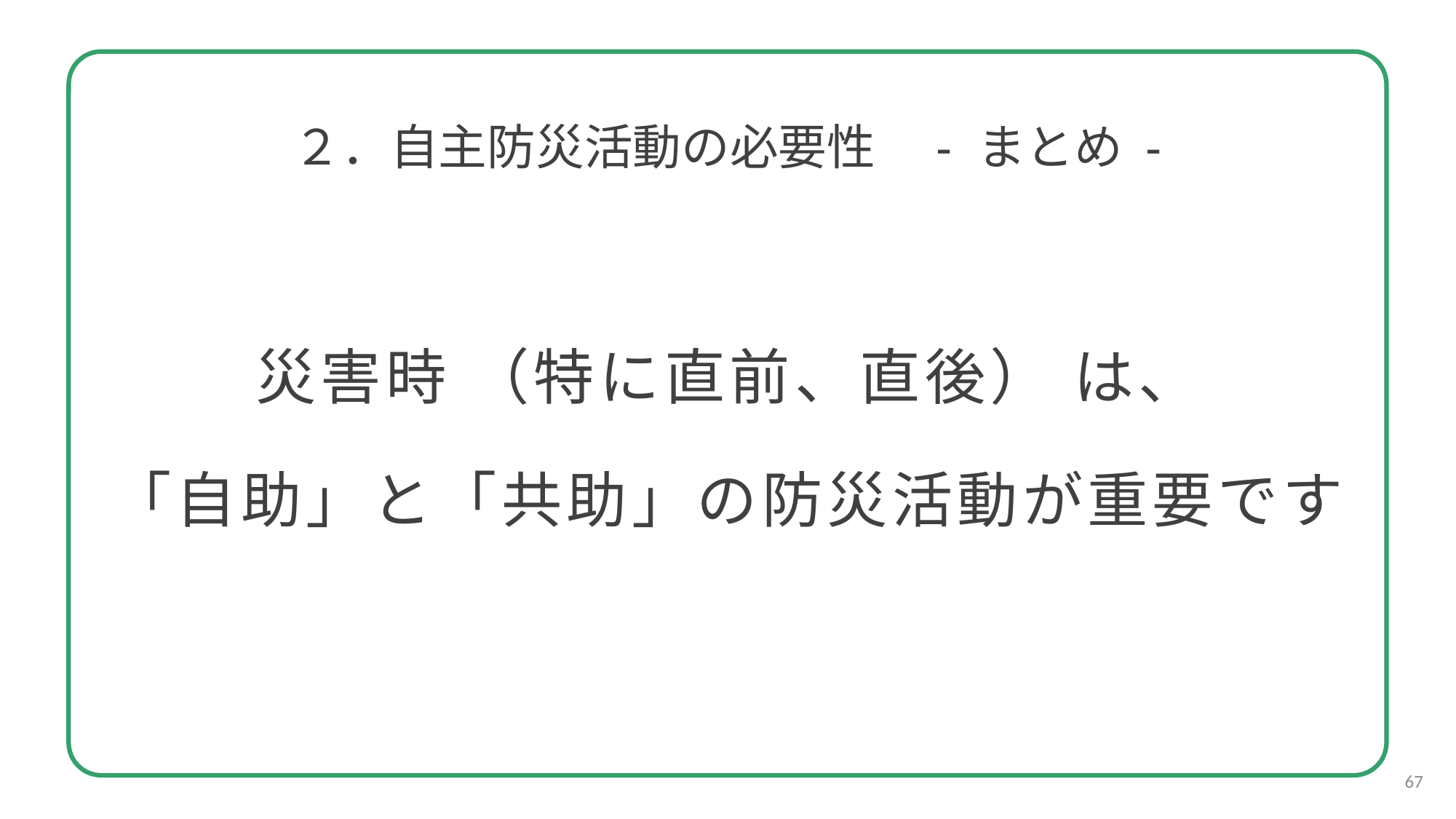

２．自主防災活動の必要性　- まとめ -
災害時 （特に直前、直後） は、
「自助」と「共助」の防災活動が重要です
67